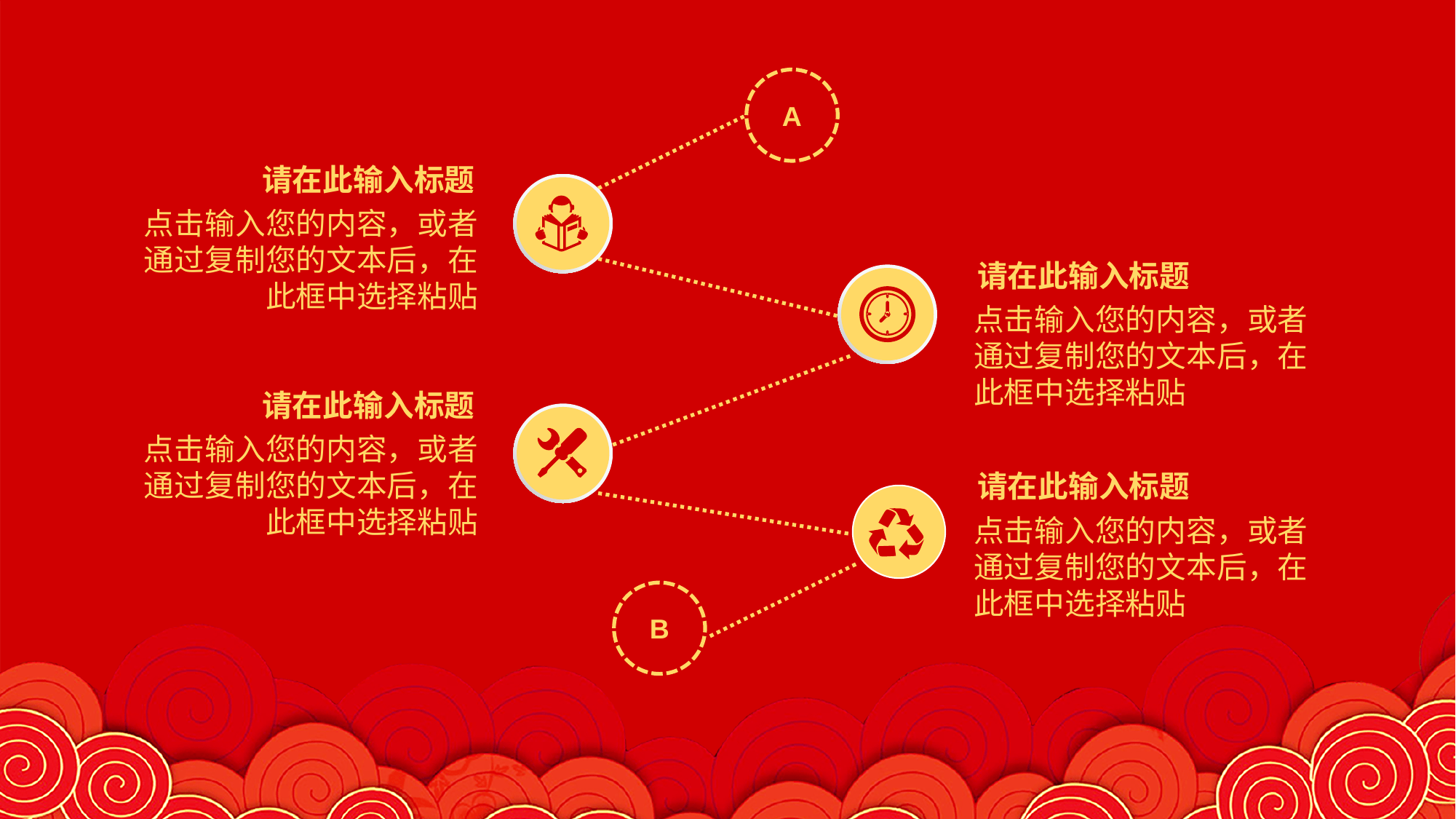

A
请在此输入标题

点击输入您的内容，或者通过复制您的文本后，在此框中选择粘贴
请在此输入标题

点击输入您的内容，或者通过复制您的文本后，在此框中选择粘贴
请在此输入标题

点击输入您的内容，或者通过复制您的文本后，在此框中选择粘贴

请在此输入标题

点击输入您的内容，或者通过复制您的文本后，在此框中选择粘贴

B